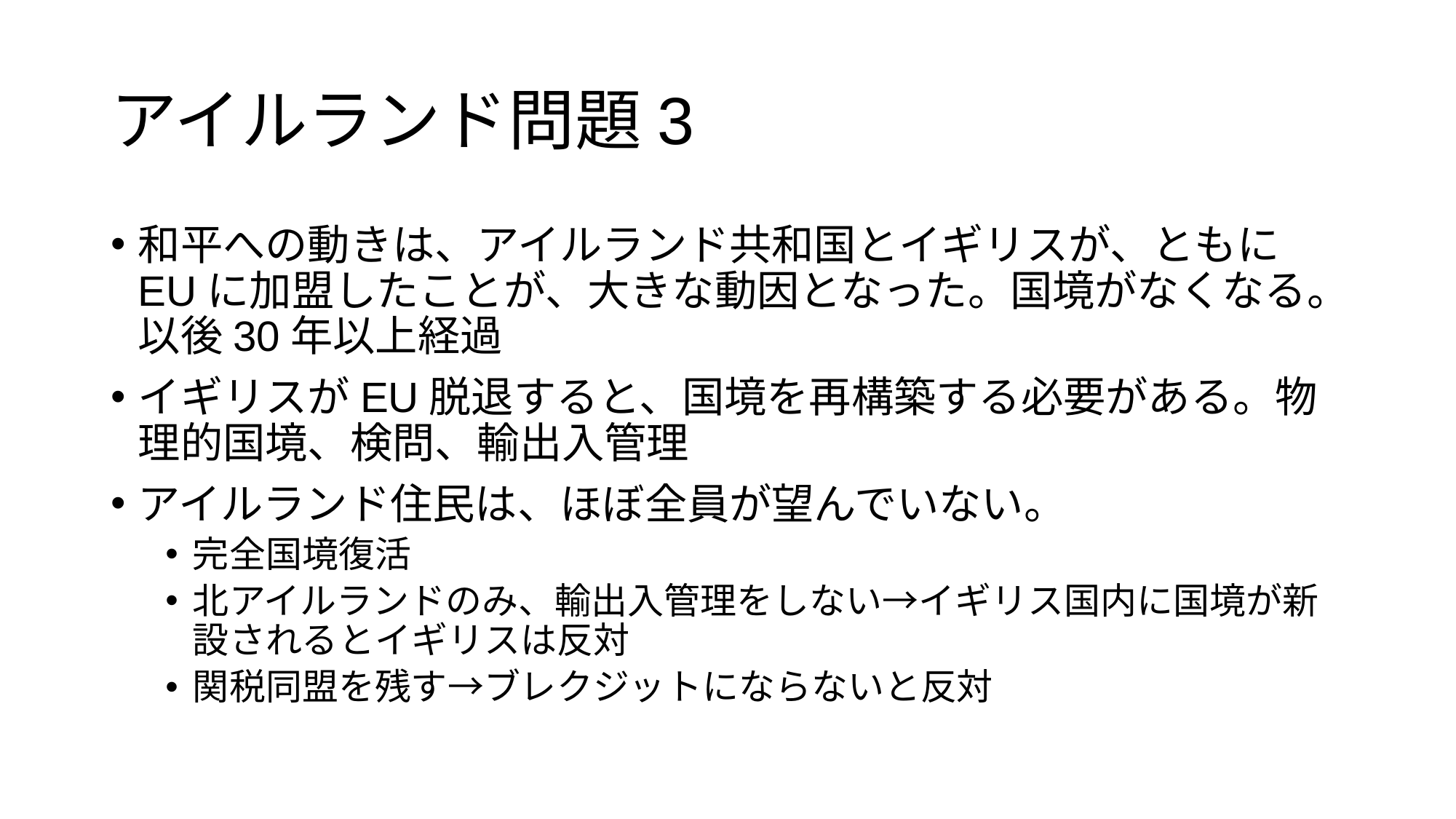

# アイルランド問題3
和平への動きは、アイルランド共和国とイギリスが、ともにEUに加盟したことが、大きな動因となった。国境がなくなる。以後30年以上経過
イギリスがEU脱退すると、国境を再構築する必要がある。物理的国境、検問、輸出入管理
アイルランド住民は、ほぼ全員が望んでいない。
完全国境復活
北アイルランドのみ、輸出入管理をしない→イギリス国内に国境が新設されるとイギリスは反対
関税同盟を残す→ブレクジットにならないと反対